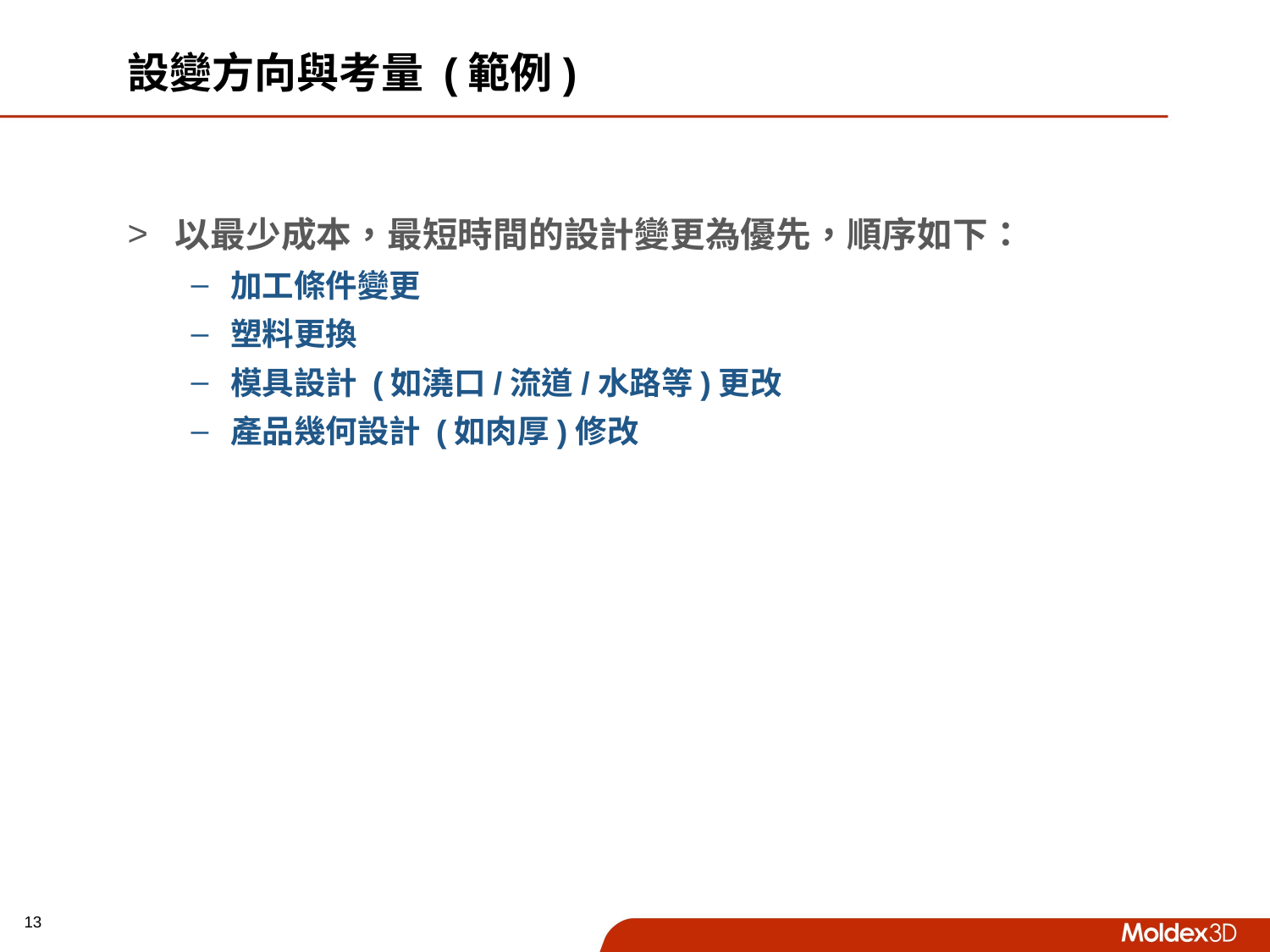

# 設變方向與考量 (範例)
以最少成本，最短時間的設計變更為優先，順序如下：
加工條件變更
塑料更換
模具設計 (如澆口/流道/水路等)更改
產品幾何設計 (如肉厚)修改